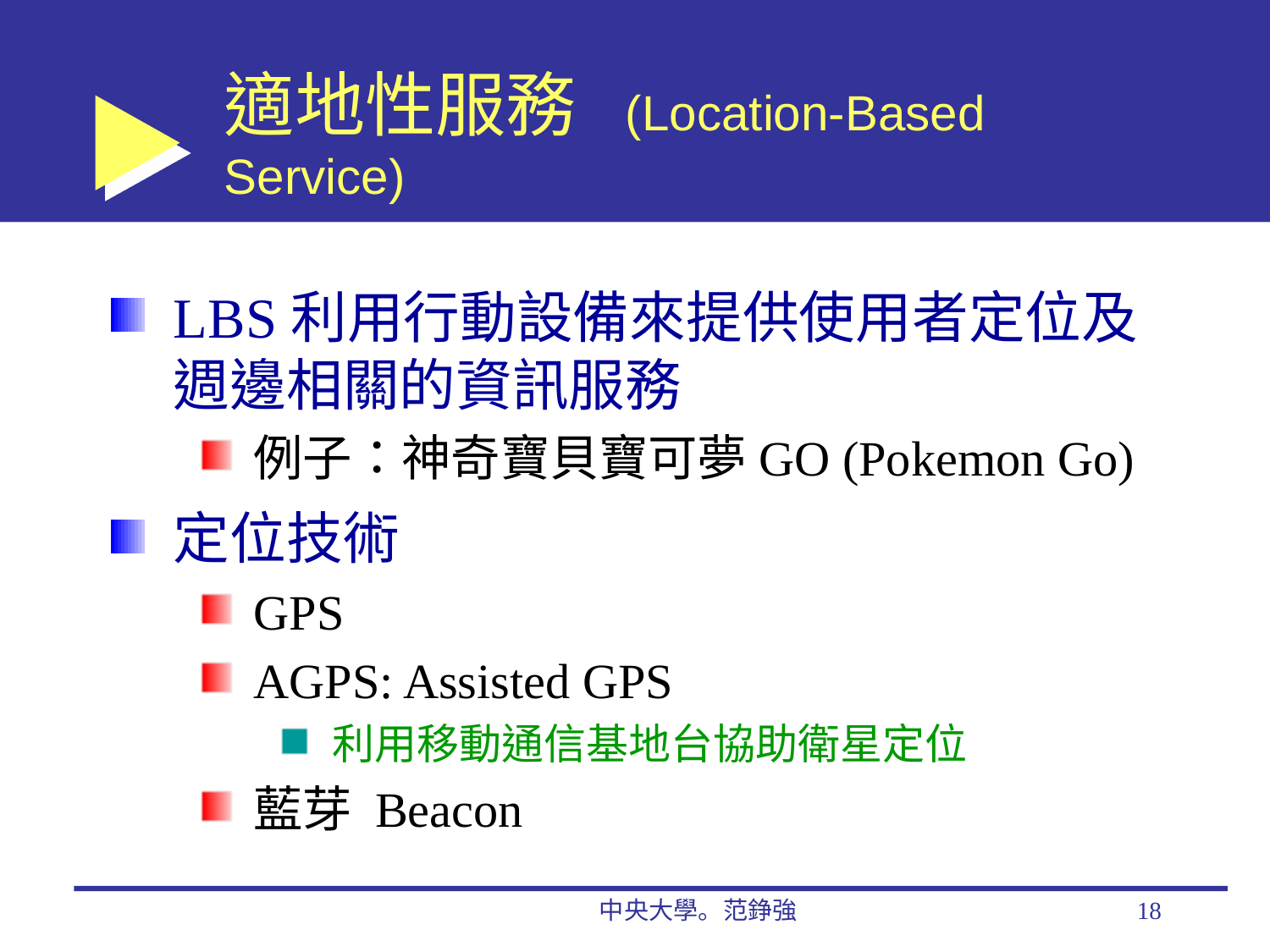

# 適地性服務  (Location-Based Service)
LBS利用行動設備來提供使用者定位及週邊相關的資訊服務
例子：神奇寶貝寶可夢GO (Pokemon Go)
定位技術
GPS
AGPS: Assisted GPS
利用移動通信基地台協助衛星定位
藍芽 Beacon
中央大學。范錚強
18